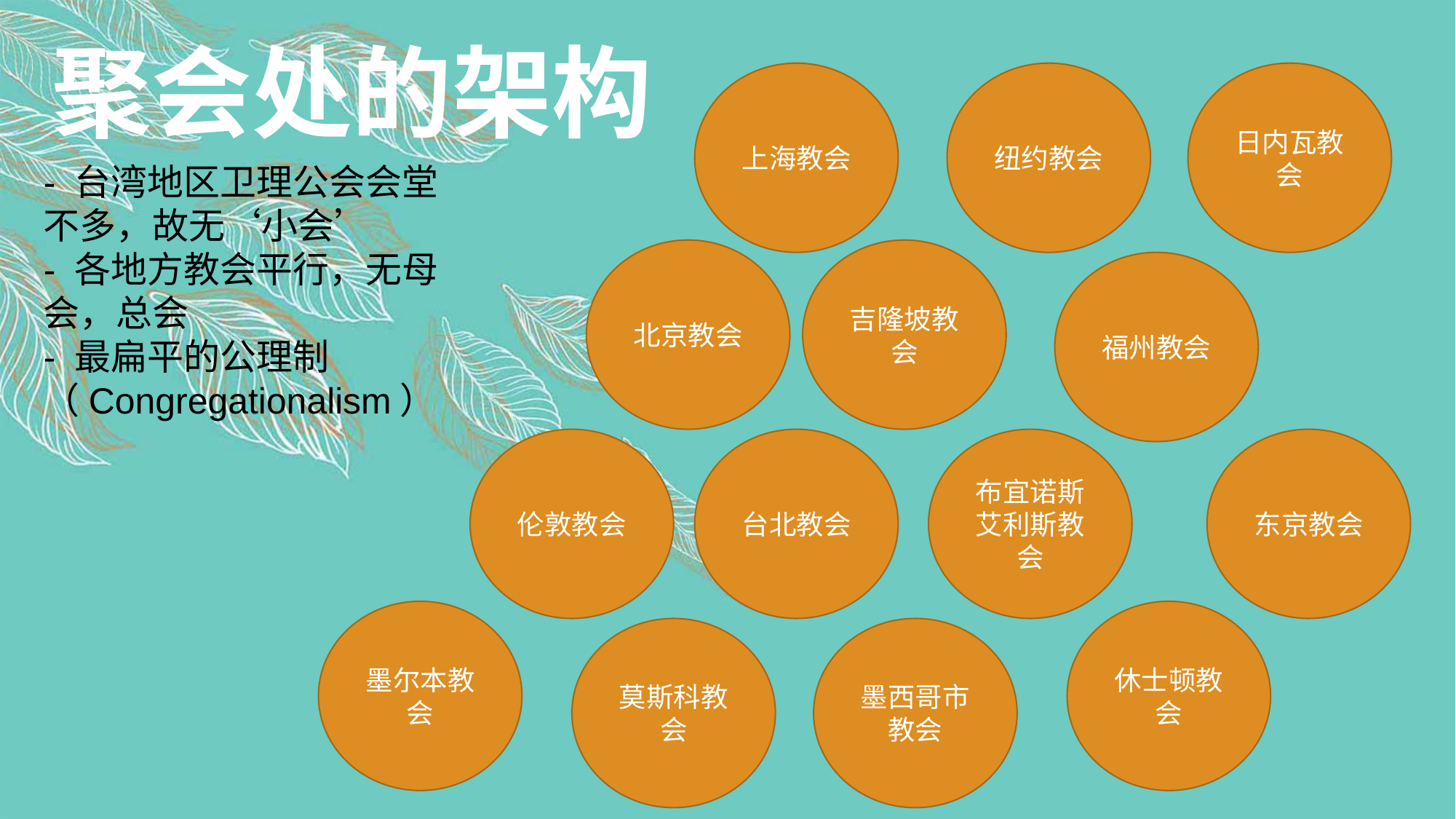

聚会处的架构
上海教会
纽约教会
日内瓦教会
- 台湾地区卫理公会会堂不多，故无‘小会’
- 各地方教会平行，无母会，总会
- 最扁平的公理制（Congregationalism）
北京教会
吉隆坡教会
福州教会
伦敦教会
台北教会
布宜诺斯艾利斯教会
东京教会
墨尔本教会
休士顿教会
莫斯科教会
墨西哥市教会